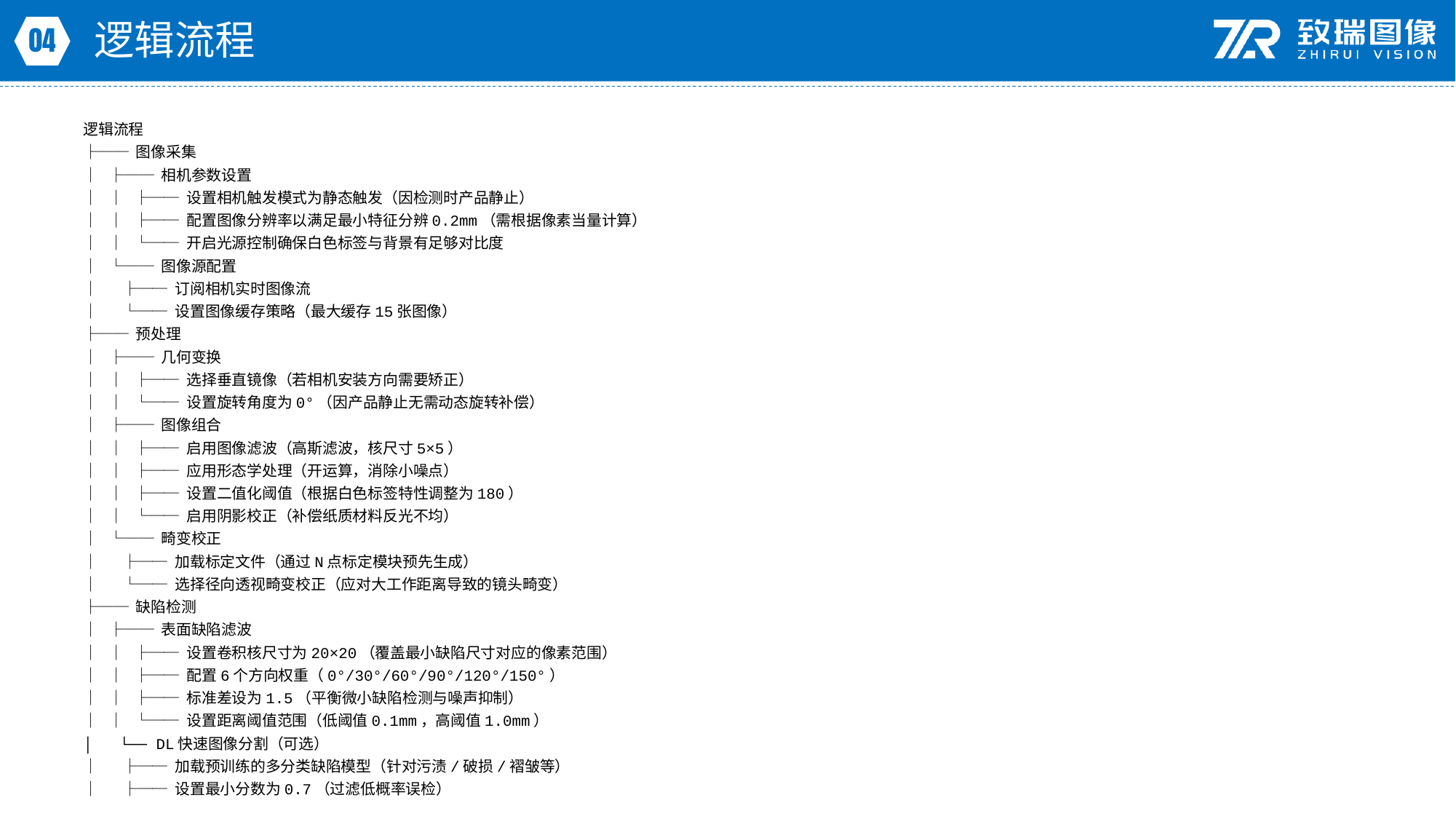

逻辑流程
04

逻辑流程
├── 图像采集
│   ├── 相机参数设置
│   │   ├── 设置相机触发模式为静态触发（因检测时产品静止）
│   │   ├── 配置图像分辨率以满足最小特征分辨0.2mm（需根据像素当量计算）
│   │   └── 开启光源控制确保白色标签与背景有足够对比度
│   └── 图像源配置
│       ├── 订阅相机实时图像流
│       └── 设置图像缓存策略（最大缓存15张图像）
├── 预处理
│   ├── 几何变换
│   │   ├── 选择垂直镜像（若相机安装方向需要矫正）
│   │   └── 设置旋转角度为0°（因产品静止无需动态旋转补偿）
│   ├── 图像组合
│   │   ├── 启用图像滤波（高斯滤波，核尺寸5×5）
│   │   ├── 应用形态学处理（开运算，消除小噪点）
│   │   ├── 设置二值化阈值（根据白色标签特性调整为180）
│   │   └── 启用阴影校正（补偿纸质材料反光不均）
│   └── 畸变校正
│       ├── 加载标定文件（通过N点标定模块预先生成）
│       └── 选择径向透视畸变校正（应对大工作距离导致的镜头畸变）
├── 缺陷检测
│   ├── 表面缺陷滤波
│   │   ├── 设置卷积核尺寸为20×20（覆盖最小缺陷尺寸对应的像素范围）
│   │   ├── 配置6个方向权重（0°/30°/60°/90°/120°/150°）
│   │   ├── 标准差设为1.5（平衡微小缺陷检测与噪声抑制）
│   │   └── 设置距离阈值范围（低阈值0.1mm，高阈值1.0mm）
│   └── DL快速图像分割（可选）
│       ├── 加载预训练的多分类缺陷模型（针对污渍/破损/褶皱等）
│       ├── 设置最小分数为0.7（过滤低概率误检）